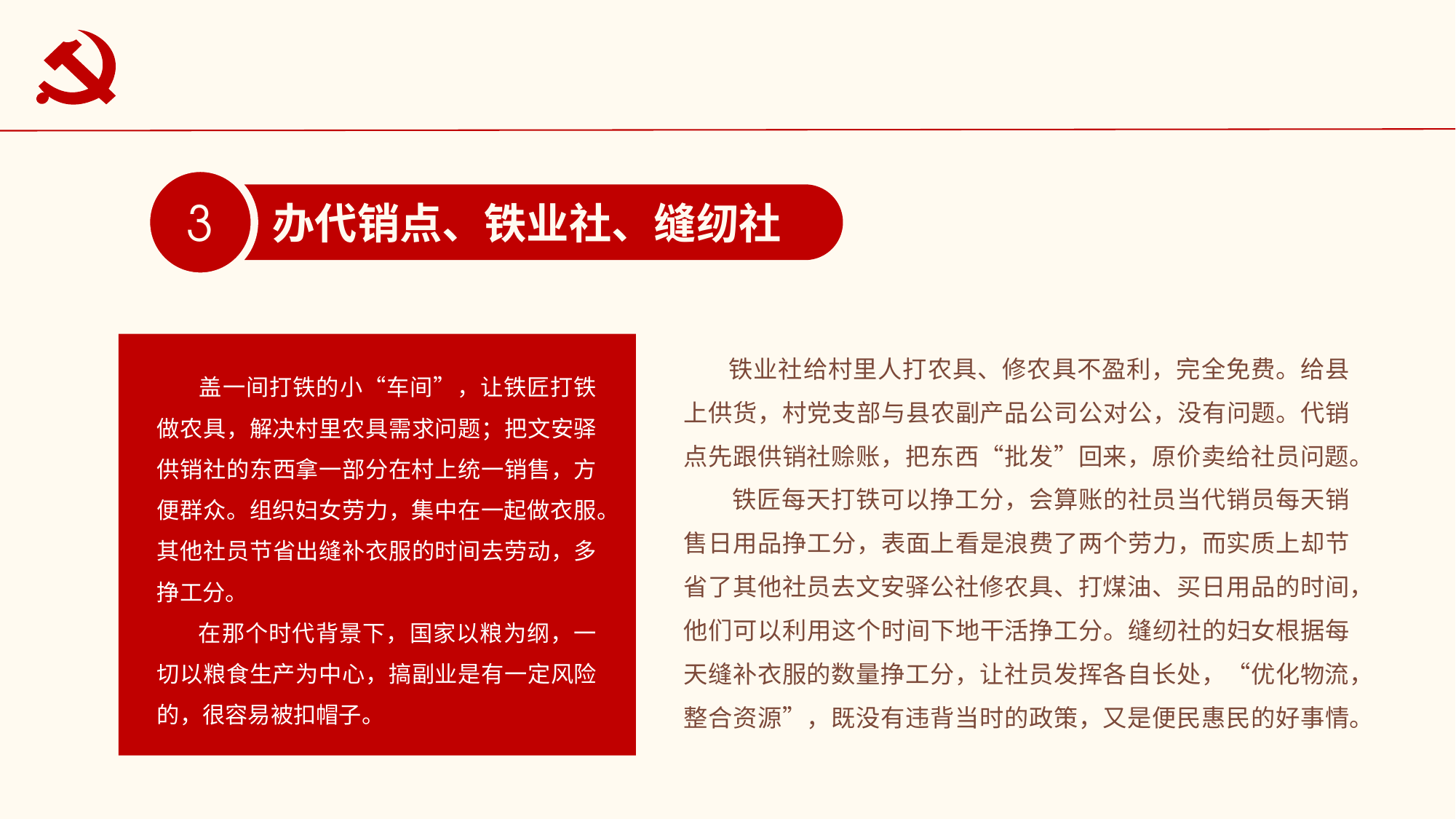

3

办代销点、铁业社、缝纫社

       铁业社给村里人打农具、修农具不盈利，完全免费。给县上供货，村党支部与县农副产品公司公对公，没有问题。代销点先跟供销社赊账，把东西“批发”回来，原价卖给社员问题。
       铁匠每天打铁可以挣工分，会算账的社员当代销员每天销售日用品挣工分，表面上看是浪费了两个劳力，而实质上却节省了其他社员去文安驿公社修农具、打煤油、买日用品的时间，他们可以利用这个时间下地干活挣工分。缝纫社的妇女根据每天缝补衣服的数量挣工分，让社员发挥各自长处，“优化物流，整合资源”，既没有违背当时的政策，又是便民惠民的好事情。
      盖一间打铁的小“车间”，让铁匠打铁做农具，解决村里农具需求问题；把文安驿供销社的东西拿一部分在村上统一销售，方便群众。组织妇女劳力，集中在一起做衣服。其他社员节省出缝补衣服的时间去劳动，多挣工分。
      在那个时代背景下，国家以粮为纲，一切以粮食生产为中心，搞副业是有一定风险的，很容易被扣帽子。